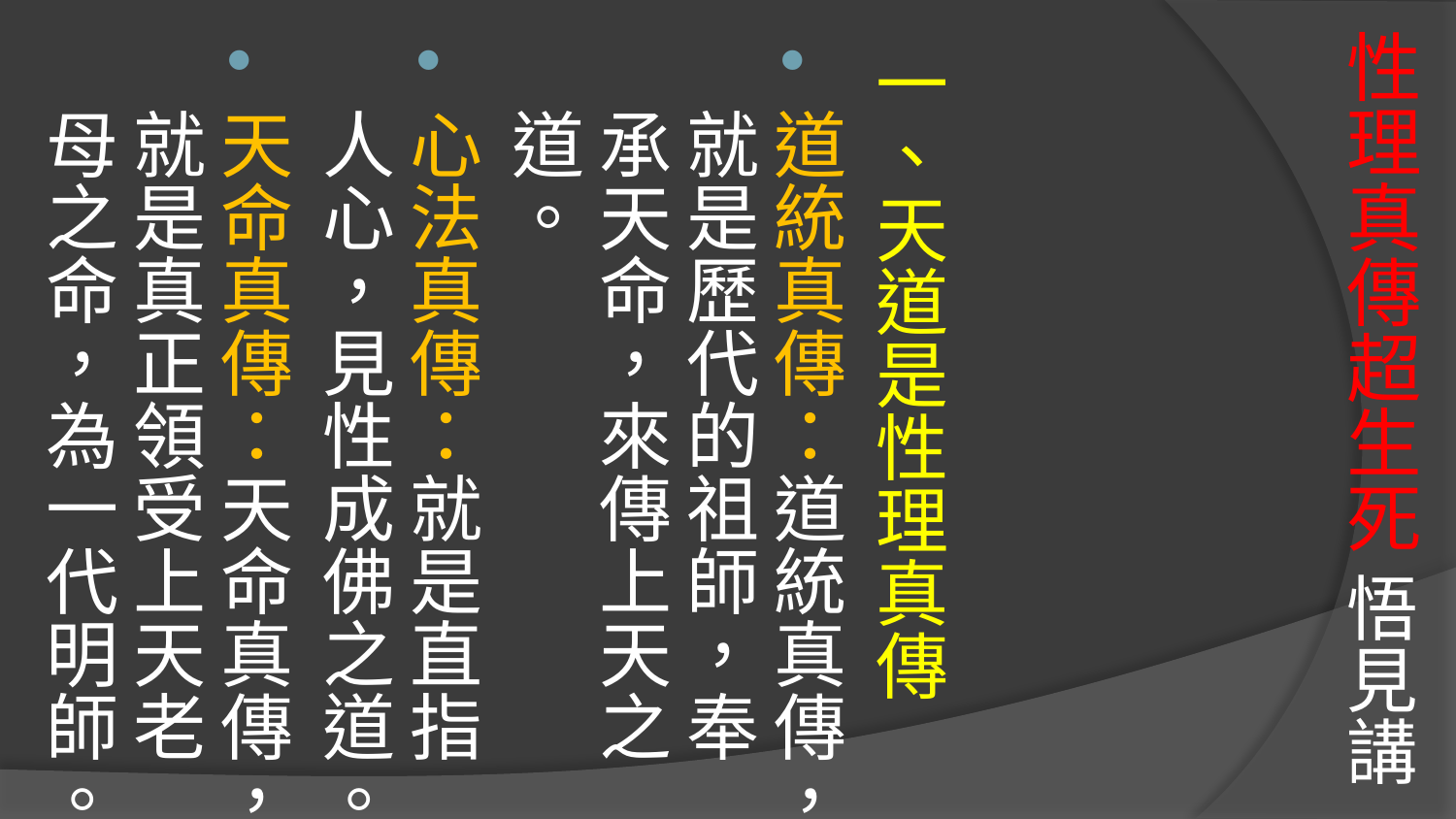

# 性理真傳超生死 悟見講
一、天道是性理真傳
道統真傳：道統真傳，就是歷代的祖師，奉承天命，來傳上天之道。
心法真傳：就是直指人心，見性成佛之道。
天命真傳：天命真傳，就是真正領受上天老母之命，為一代明師。